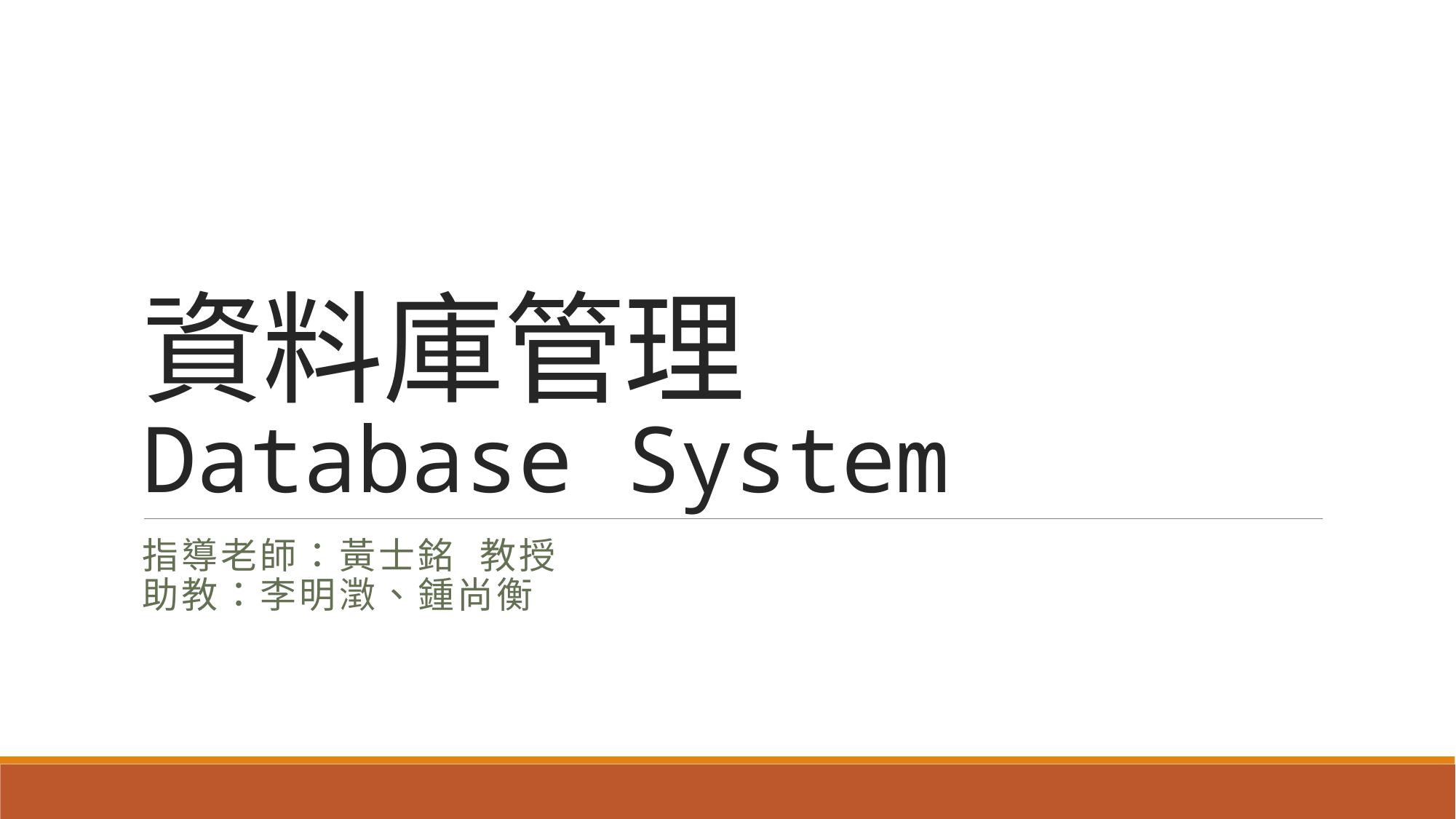

# 資料庫管理 Database System
指導老師：黃士銘  教授
助教：李明澂、鍾尚衡